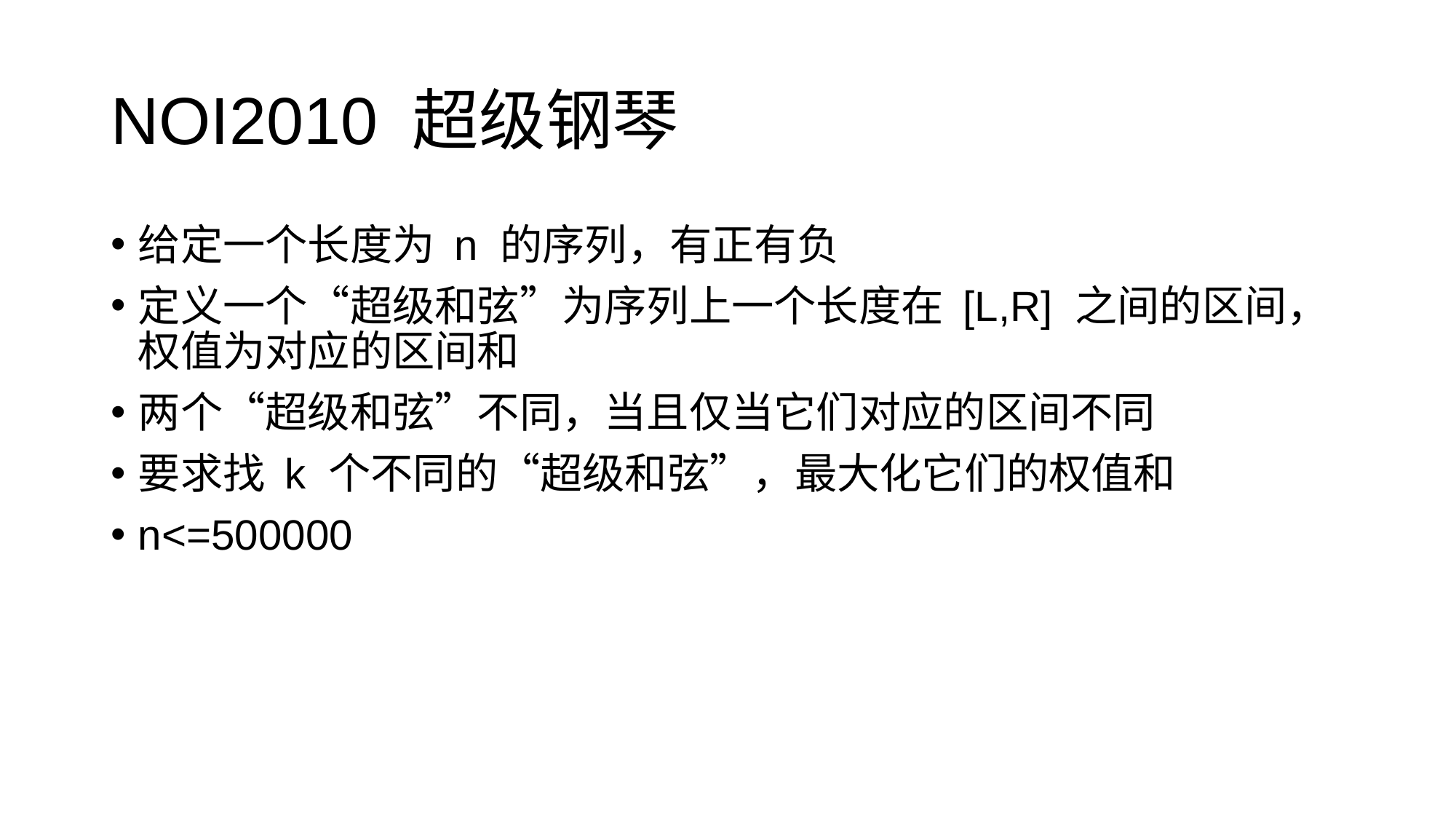

# NOI2010 超级钢琴
给定一个长度为 n 的序列，有正有负
定义一个“超级和弦”为序列上一个长度在 [L,R] 之间的区间，权值为对应的区间和
两个“超级和弦”不同，当且仅当它们对应的区间不同
要求找 k 个不同的“超级和弦”，最大化它们的权值和
n<=500000